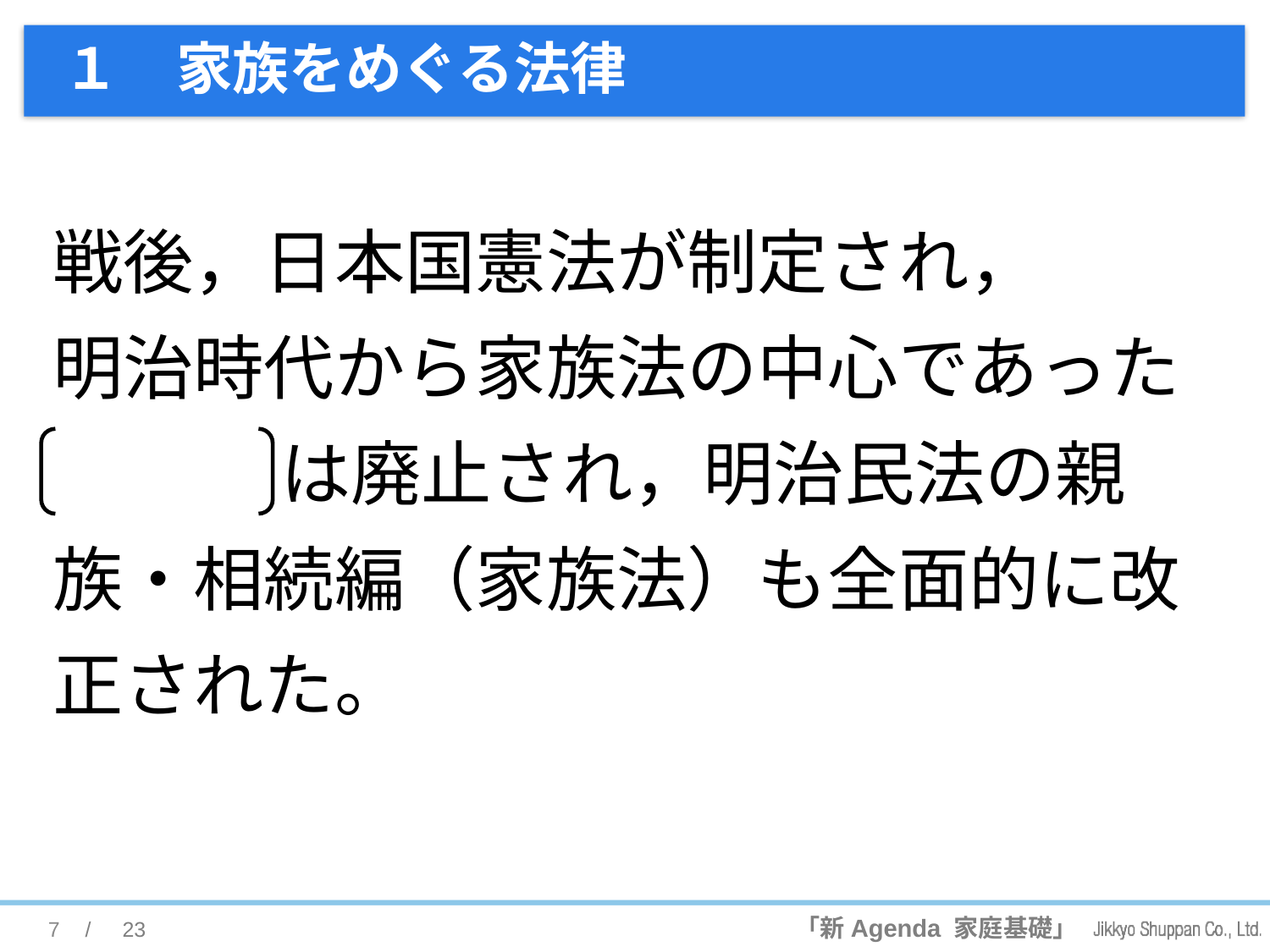

# １　家族をめぐる法律
戦後，日本国憲法が制定され，
明治時代から家族法の中心であった
家制度 は廃止され，明治民法の親族・相続編（家族法）も全面的に改正された。

7